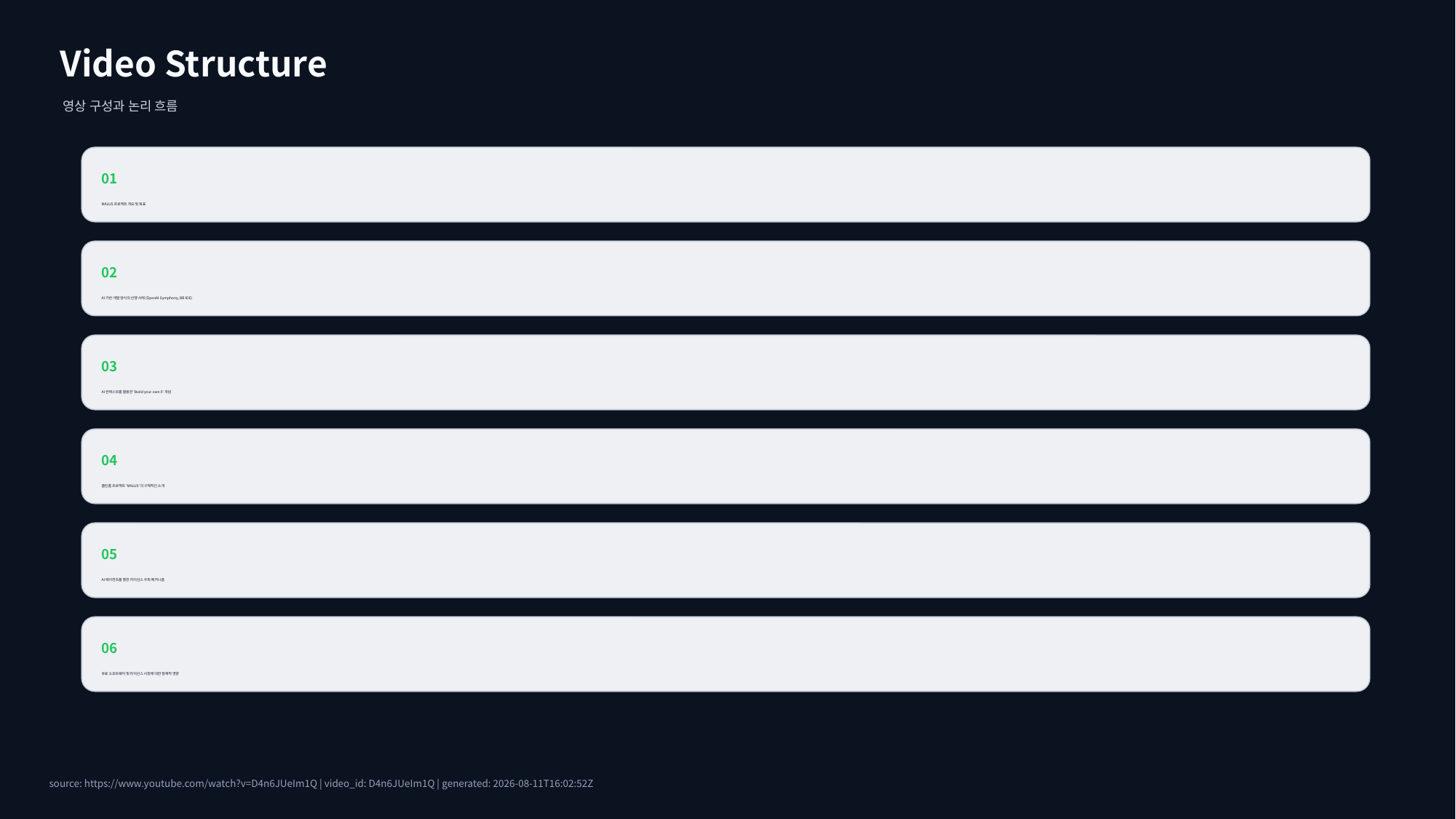

Video Structure
영상 구성과 논리 흐름

01
MALUS 프로젝트 개요 및 목표

02
AI 기반 개발 방식의 선행 사례 (OpenAI Symphony, BB IDE)

03
AI 컨텍스트를 활용한 'Build your own X' 개념

04
클린룸 프로젝트 'MALUS'의 구체적인 소개

05
AI 에이전트를 통한 라이선스 우회 메커니즘

06
유료 소프트웨어 및 라이선스 시장에 대한 잠재적 영향
source: https://www.youtube.com/watch?v=D4n6JUeIm1Q | video_id: D4n6JUeIm1Q | generated: 2026-08-11T16:02:52Z